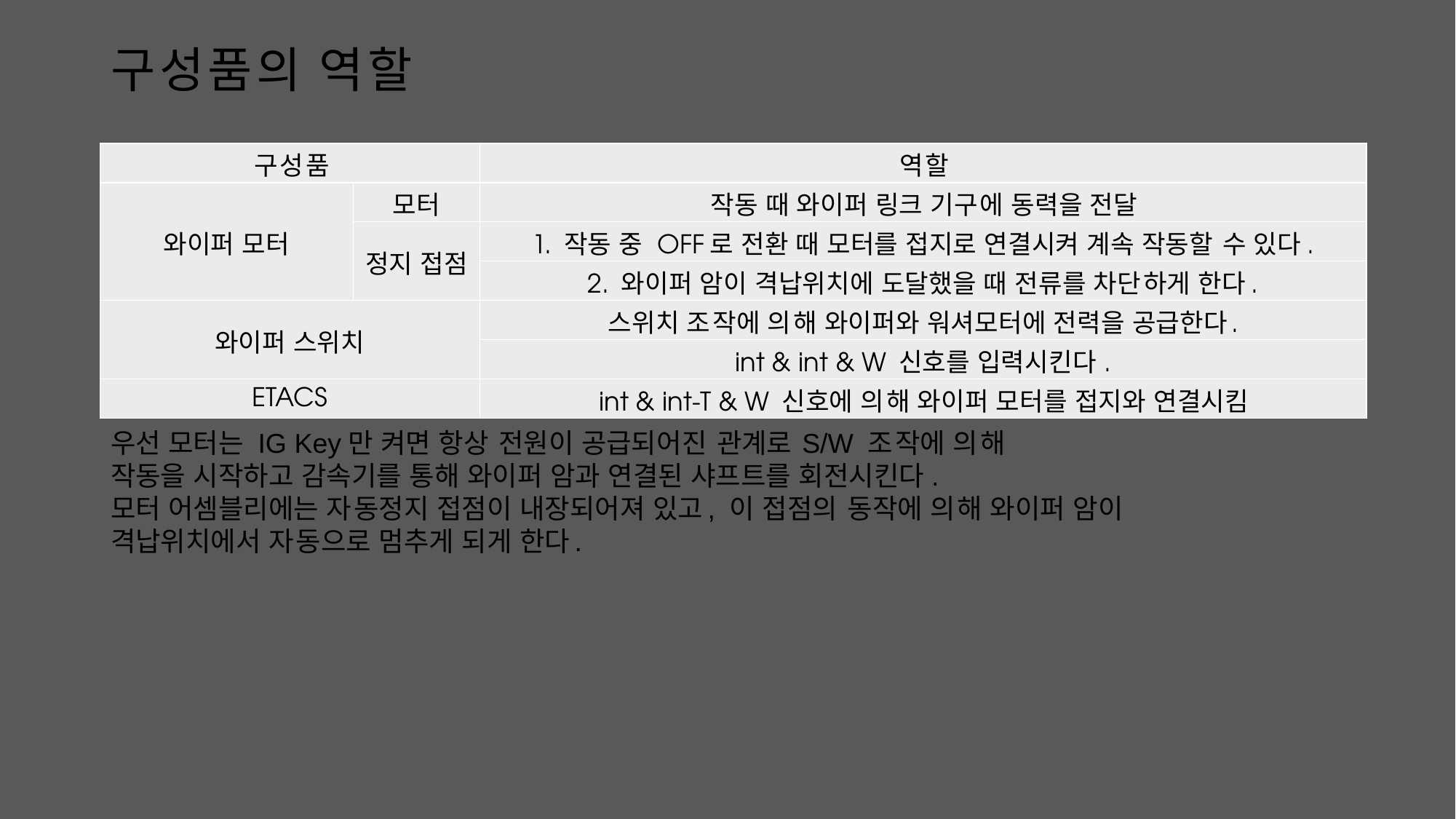

# 구성품의 역할
| 구성품 |  | 역할 |
| --- | --- | --- |
| 와이퍼 모터 | 모터 | 작동 때 와이퍼 링크 기구에 동력을 전달 |
|  | 정지 접점 | 1. 작동 중 OFF로 전환 때 모터를 접지로 연결시켜 계속 작동할 수 있다. |
|  |  | 2. 와이퍼 암이 격납위치에 도달했을 때 전류를 차단하게 한다. |
| 와이퍼 스위치 |  | 스위치 조작에 의해 와이퍼와 워셔모터에 전력을 공급한다. |
|  |  | int & int & W 신호를 입력시킨다. |
| ETACS |  | int & int-T & W 신호에 의해 와이퍼 모터를 접지와 연결시킴 |
우선 모터는 IG Key만 켜면 항상 전원이 공급되어진 관계로 S/W 조작에 의해
작동을 시작하고 감속기를 통해 와이퍼 암과 연결된 샤프트를 회전시킨다.
모터 어셈블리에는 자동정지 접점이 내장되어져 있고, 이 접점의 동작에 의해 와이퍼 암이
격납위치에서 자동으로 멈추게 되게 한다.